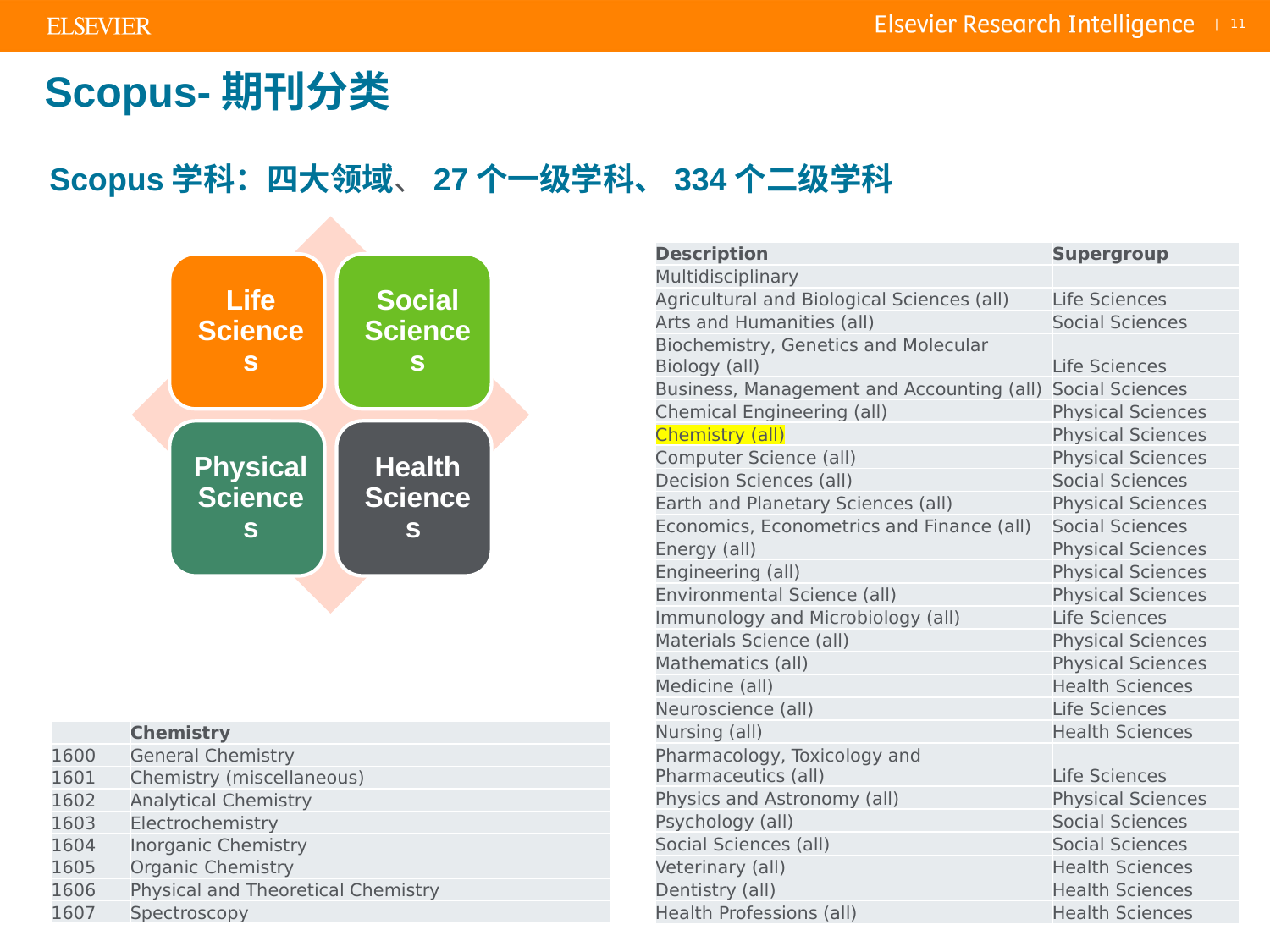

# Scopus-期刊分类
Scopus学科：四大领域、27个一级学科、334个二级学科
Life Sciences
Social Sciences
Physical Sciences
Health Sciences
| Description | Supergroup |
| --- | --- |
| Multidisciplinary |  |
| Agricultural and Biological Sciences (all) | Life Sciences |
| Arts and Humanities (all) | Social Sciences |
| Biochemistry, Genetics and Molecular Biology (all) | Life Sciences |
| Business, Management and Accounting (all) | Social Sciences |
| Chemical Engineering (all) | Physical Sciences |
| Chemistry (all) | Physical Sciences |
| Computer Science (all) | Physical Sciences |
| Decision Sciences (all) | Social Sciences |
| Earth and Planetary Sciences (all) | Physical Sciences |
| Economics, Econometrics and Finance (all) | Social Sciences |
| Energy (all) | Physical Sciences |
| Engineering (all) | Physical Sciences |
| Environmental Science (all) | Physical Sciences |
| Immunology and Microbiology (all) | Life Sciences |
| Materials Science (all) | Physical Sciences |
| Mathematics (all) | Physical Sciences |
| Medicine (all) | Health Sciences |
| Neuroscience (all) | Life Sciences |
| Nursing (all) | Health Sciences |
| Pharmacology, Toxicology and Pharmaceutics (all) | Life Sciences |
| Physics and Astronomy (all) | Physical Sciences |
| Psychology (all) | Social Sciences |
| Social Sciences (all) | Social Sciences |
| Veterinary (all) | Health Sciences |
| Dentistry (all) | Health Sciences |
| Health Professions (all) | Health Sciences |
|  | Chemistry |
| --- | --- |
| 1600 | General Chemistry |
| 1601 | Chemistry (miscellaneous) |
| 1602 | Analytical Chemistry |
| 1603 | Electrochemistry |
| 1604 | Inorganic Chemistry |
| 1605 | Organic Chemistry |
| 1606 | Physical and Theoretical Chemistry |
| 1607 | Spectroscopy |